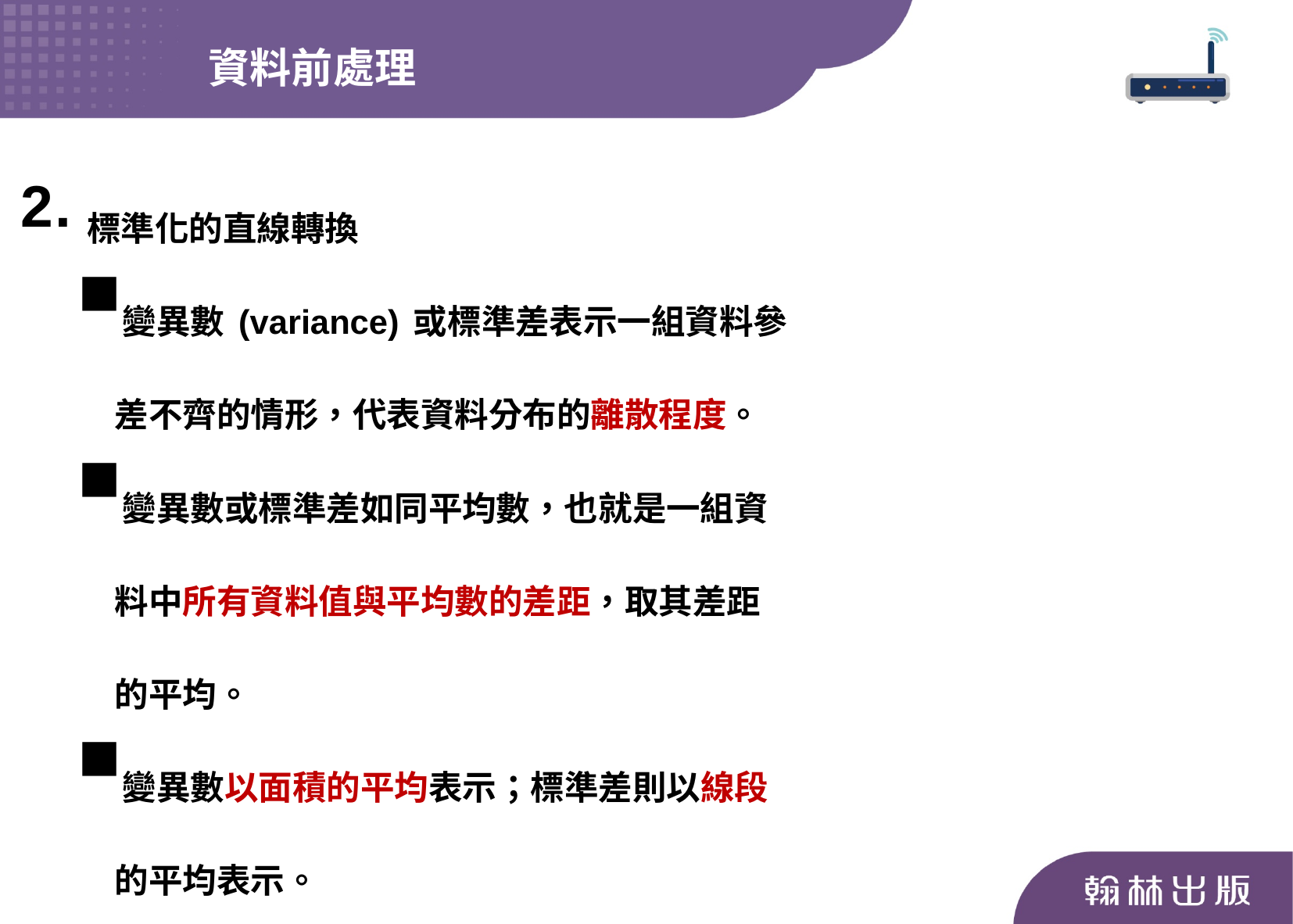

資料前處理
標準化的直線轉換
變異數(variance)或標準差表示一組資料參
   差不齊的情形，代表資料分布的離散程度。
變異數或標準差如同平均數，也就是一組資
   料中所有資料值與平均數的差距，取其差距
   的平均。
變異數以面積的平均表示；標準差則以線段
   的平均表示。